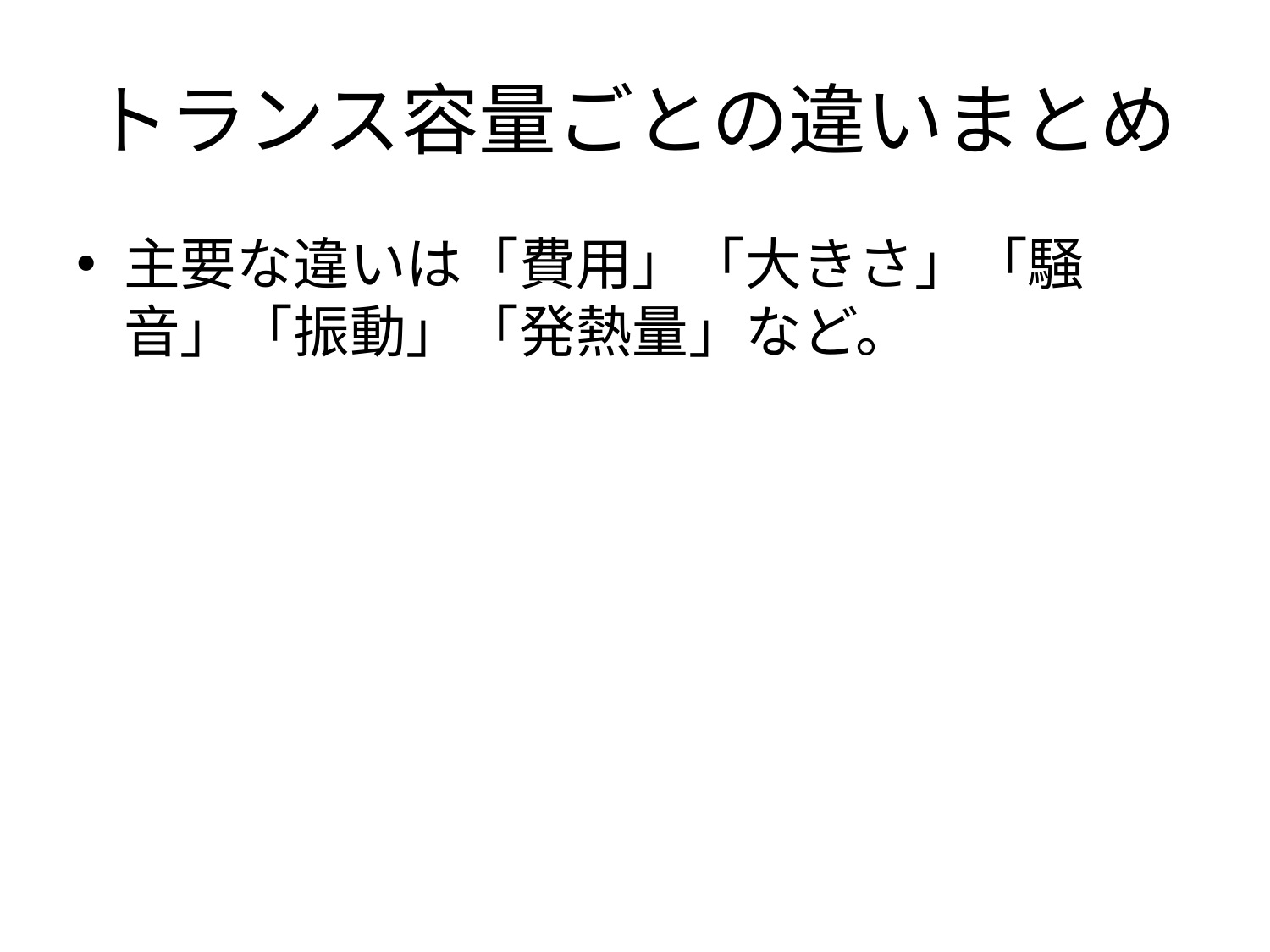

# トランス容量ごとの違いまとめ
主要な違いは「費用」「大きさ」「騒音」「振動」「発熱量」など。